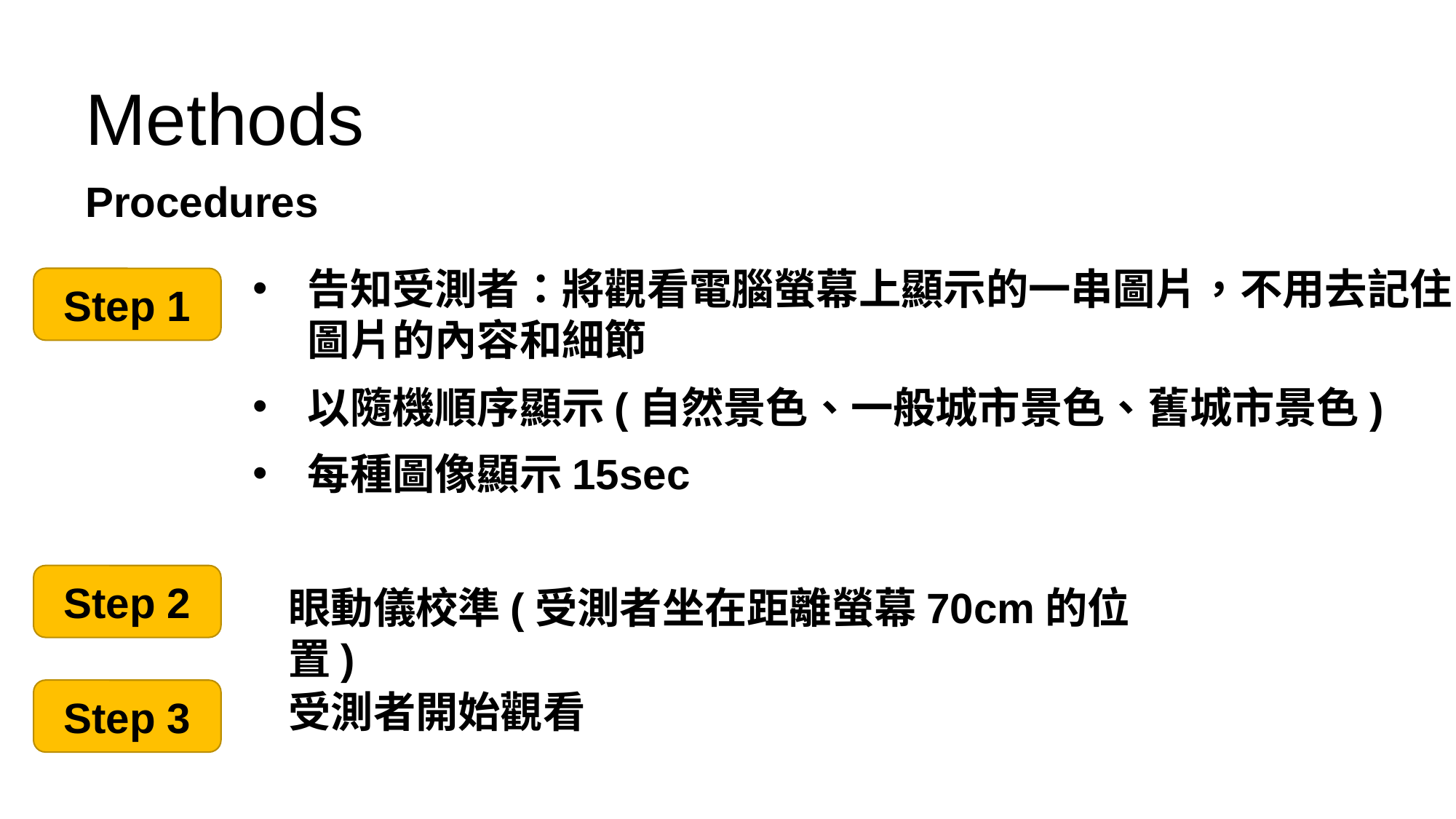

Methods
Procedures
告知受測者：將觀看電腦螢幕上顯示的一串圖片，不用去記住圖片的內容和細節
Step 1
以隨機順序顯示(自然景色、一般城市景色、舊城市景色)
每種圖像顯示15sec
Step 2
眼動儀校準(受測者坐在距離螢幕70cm的位置)
Step 3
受測者開始觀看